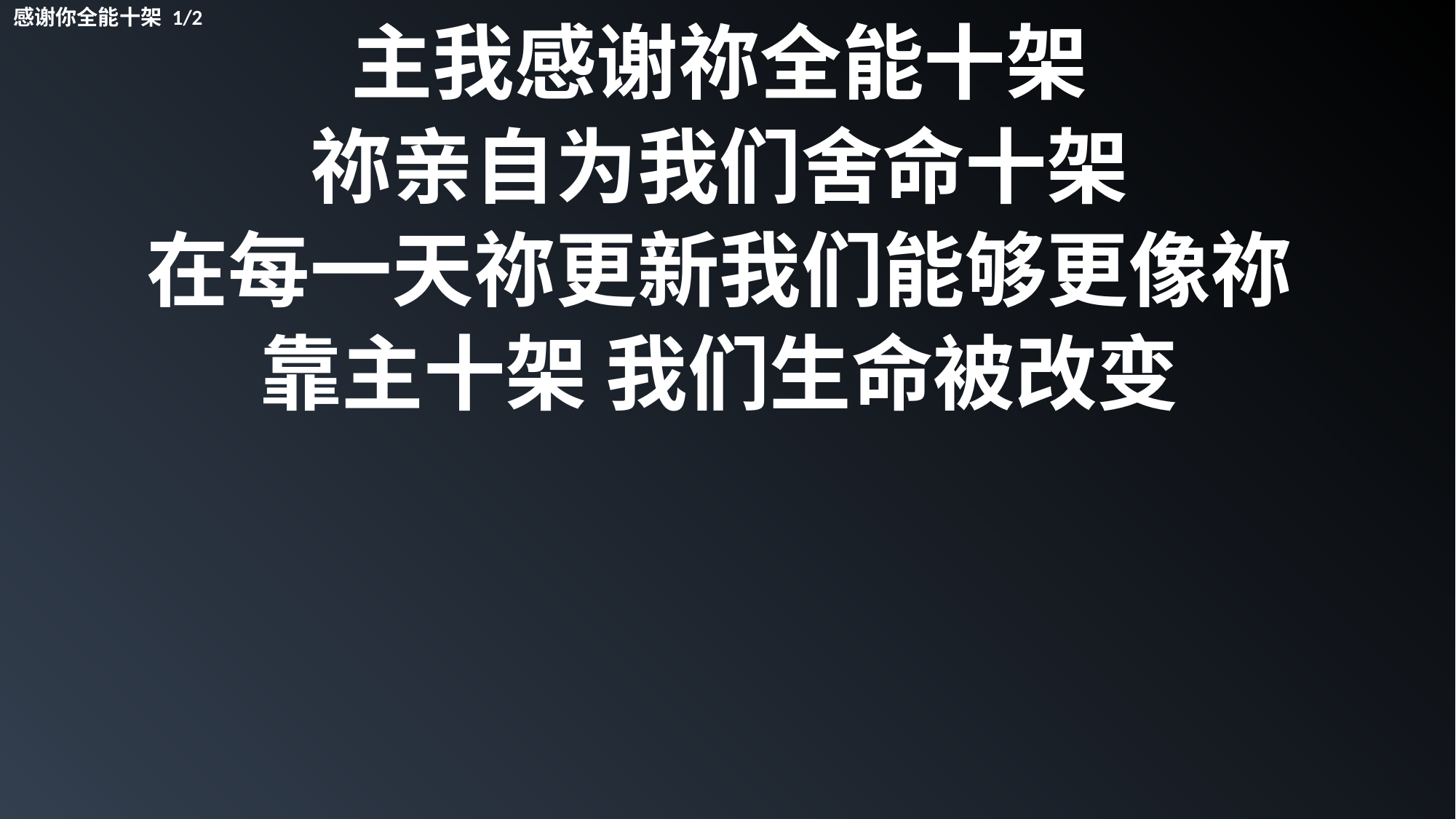

感谢你全能十架 1/2
主我感谢祢全能十架
祢亲自为我们舍命十架
在每一天祢更新我们能够更像祢
靠主十架 我们生命被改变